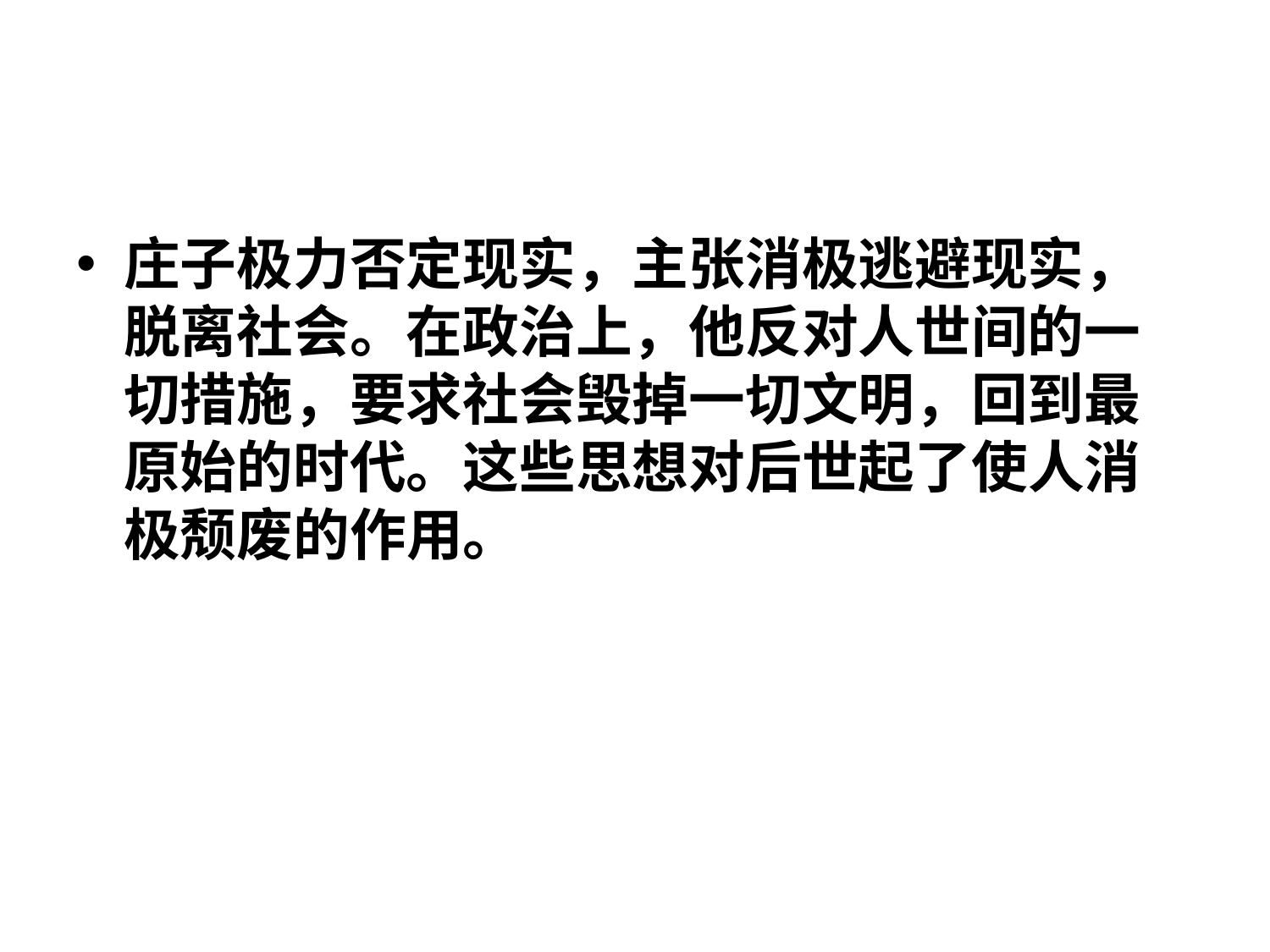

#
庄子极力否定现实，主张消极逃避现实，脱离社会。在政治上，他反对人世间的一切措施，要求社会毁掉一切文明，回到最原始的时代。这些思想对后世起了使人消极颓废的作用。